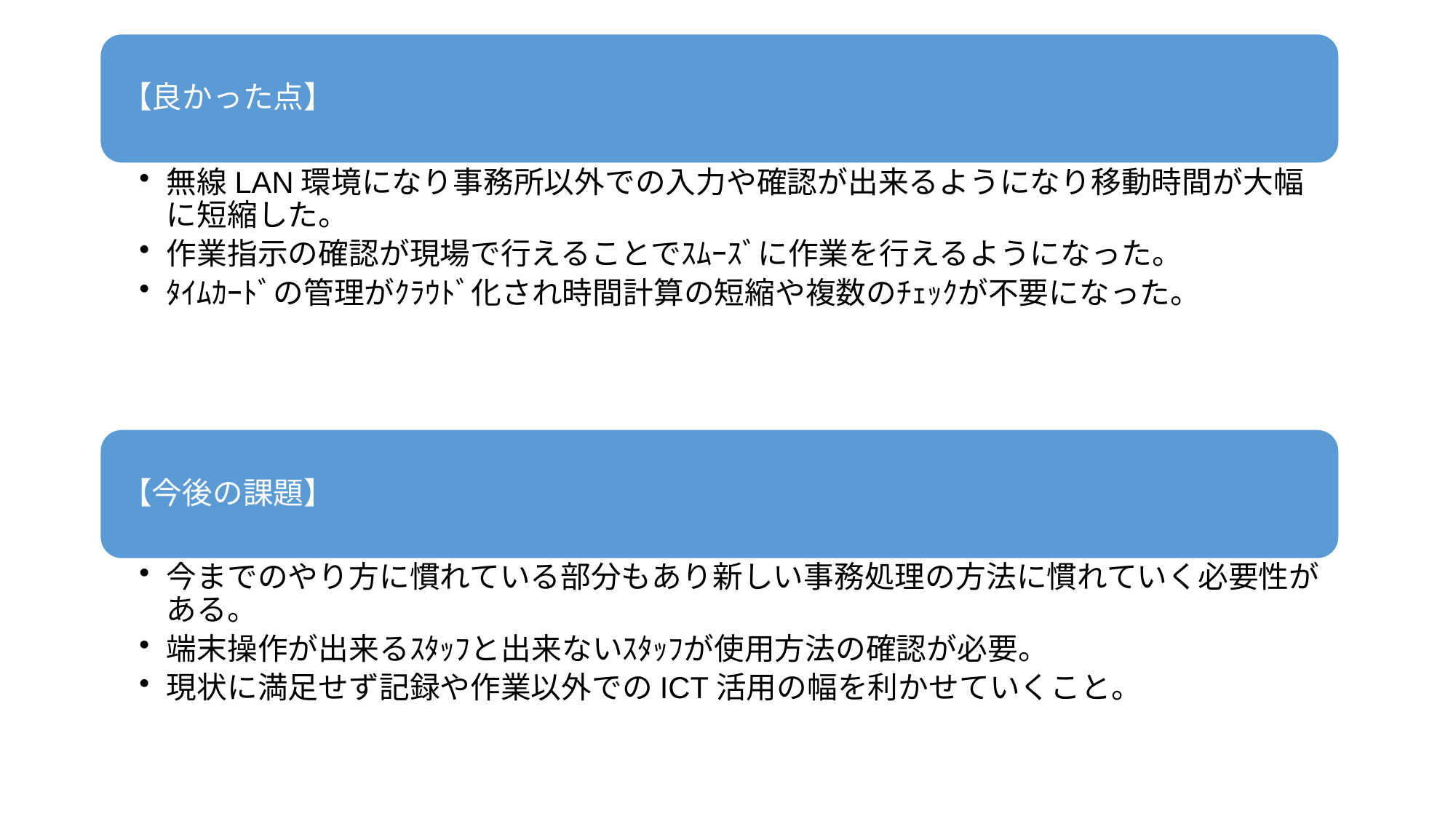

【良かった点】
無線LAN環境になり事務所以外での入力や確認が出来るようになり移動時間が大幅に短縮した。
作業指示の確認が現場で行えることでｽﾑｰｽﾞに作業を行えるようになった。
ﾀｲﾑｶｰﾄﾞの管理がｸﾗｳﾄﾞ化され時間計算の短縮や複数のﾁｪｯｸが不要になった。

【今後の課題】
今までのやり方に慣れている部分もあり新しい事務処理の方法に慣れていく必要性がある。
端末操作が出来るｽﾀｯﾌと出来ないｽﾀｯﾌが使用方法の確認が必要。
現状に満足せず記録や作業以外でのICT活用の幅を利かせていくこと。